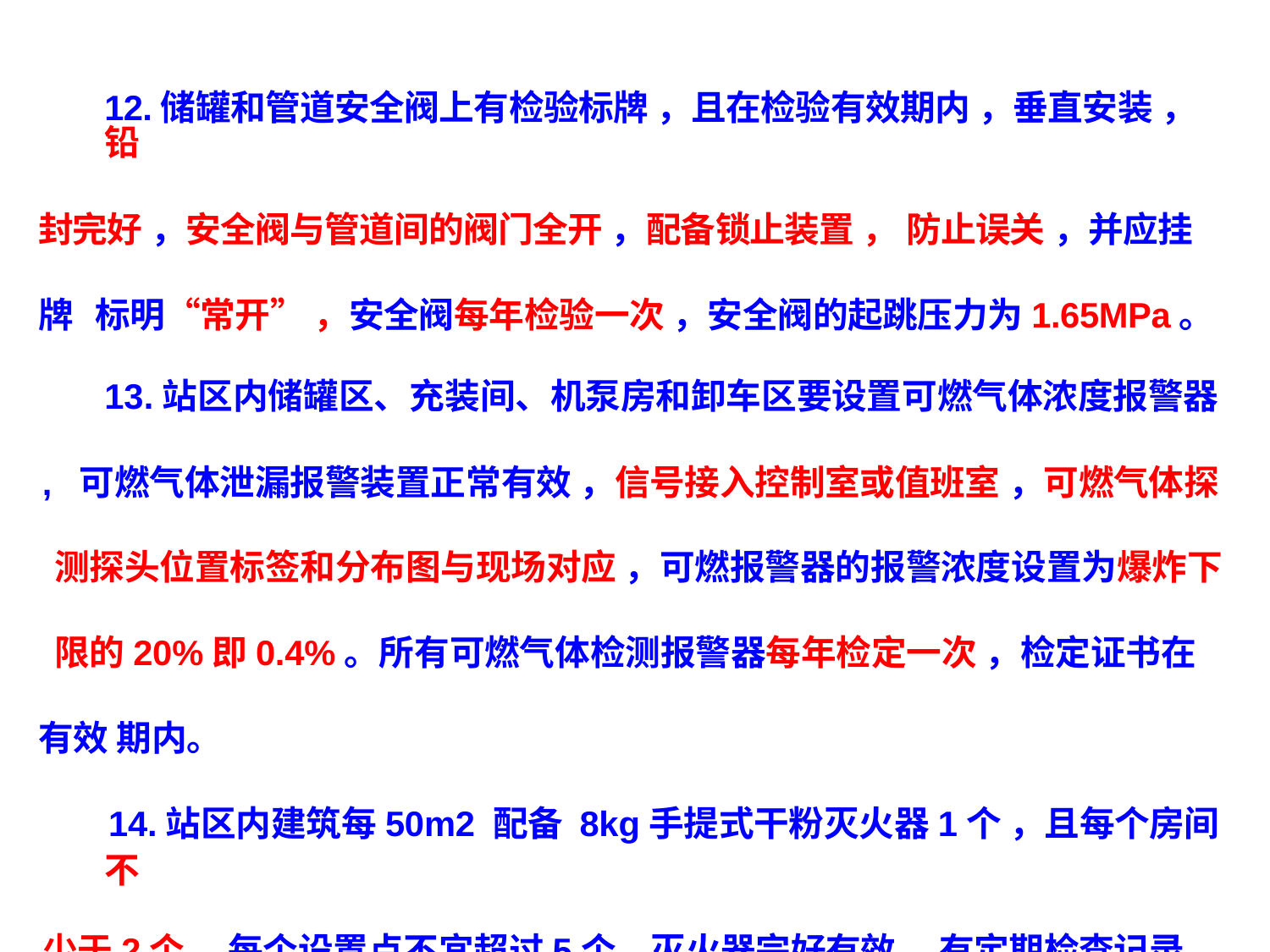

12.储罐和管道安全阀上有检验标牌 ，且在检验有效期内 ，垂直安装 ，铅
封完好 ，安全阀与管道间的阀门全开 ，配备锁止装置 ， 防止误关 ，并应挂牌   标明“常开” ，安全阀每年检验一次 ，安全阀的起跳压力为1.65MPa。

13.站区内储罐区、充装间、机泵房和卸车区要设置可燃气体浓度报警器
,  可燃气体泄漏报警装置正常有效 ，信号接入控制室或值班室 ，可燃气体探   测探头位置标签和分布图与现场对应 ，可燃报警器的报警浓度设置为爆炸下   限的20%即0.4%。所有可燃气体检测报警器每年检定一次 ，检定证书在有效 期内。

14.站区内建筑每50m2 配备 8kg手提式干粉灭火器1个 ，且每个房间不
少于2个 ，每个设置点不宜超过5个。灭火器完好有效 ，有定期检查记录。